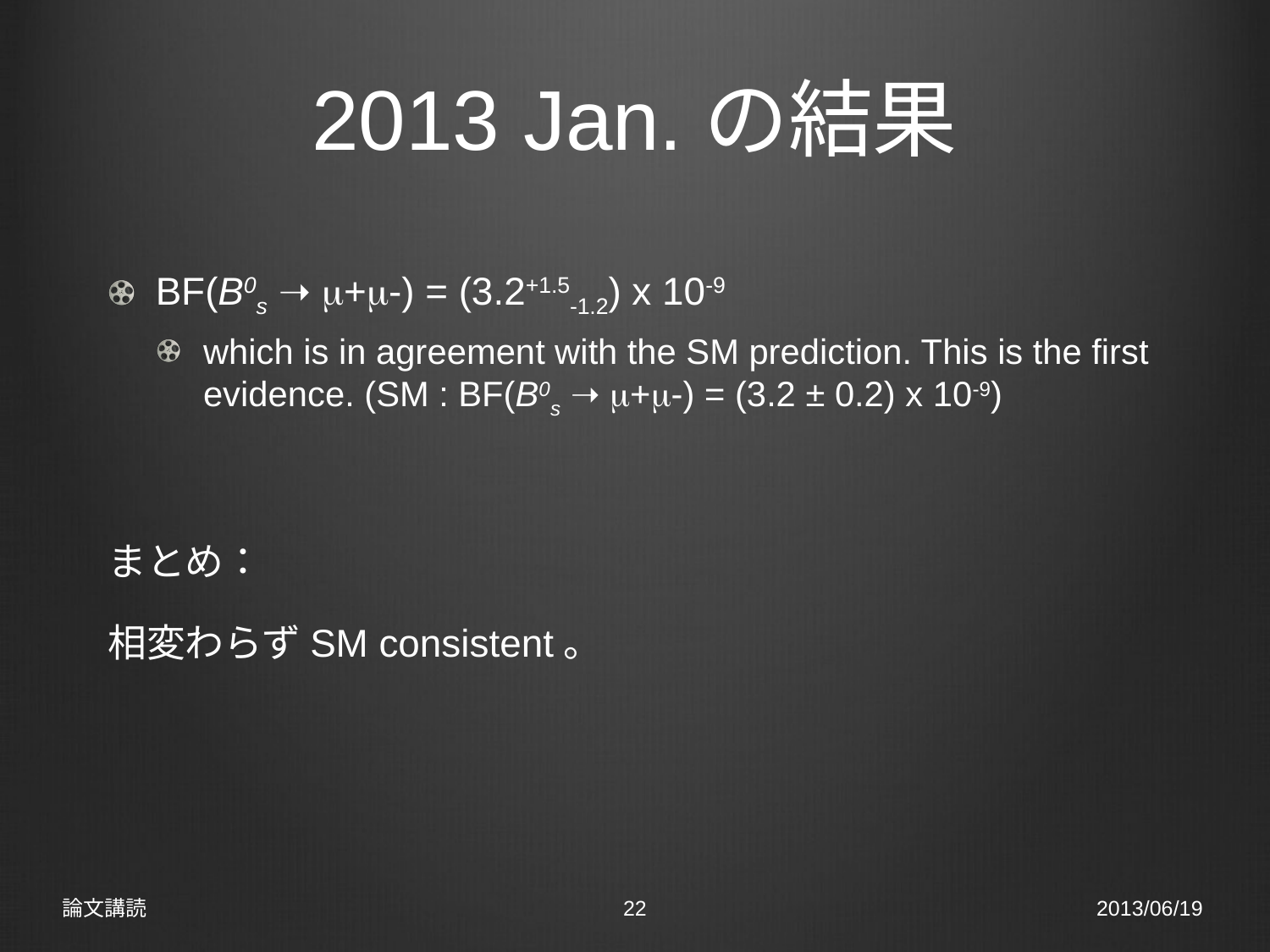

# 2013 Jan.の結果
BF(B0s ➝ μ+μ-) = (3.2+1.5-1.2) x 10-9
which is in agreement with the SM prediction. This is the first evidence. (SM : BF(B0s ➝ μ+μ-) = (3.2 ± 0.2) x 10-9)

まとめ：
相変わらずSM consistent。

論文講読
22
2013/06/19